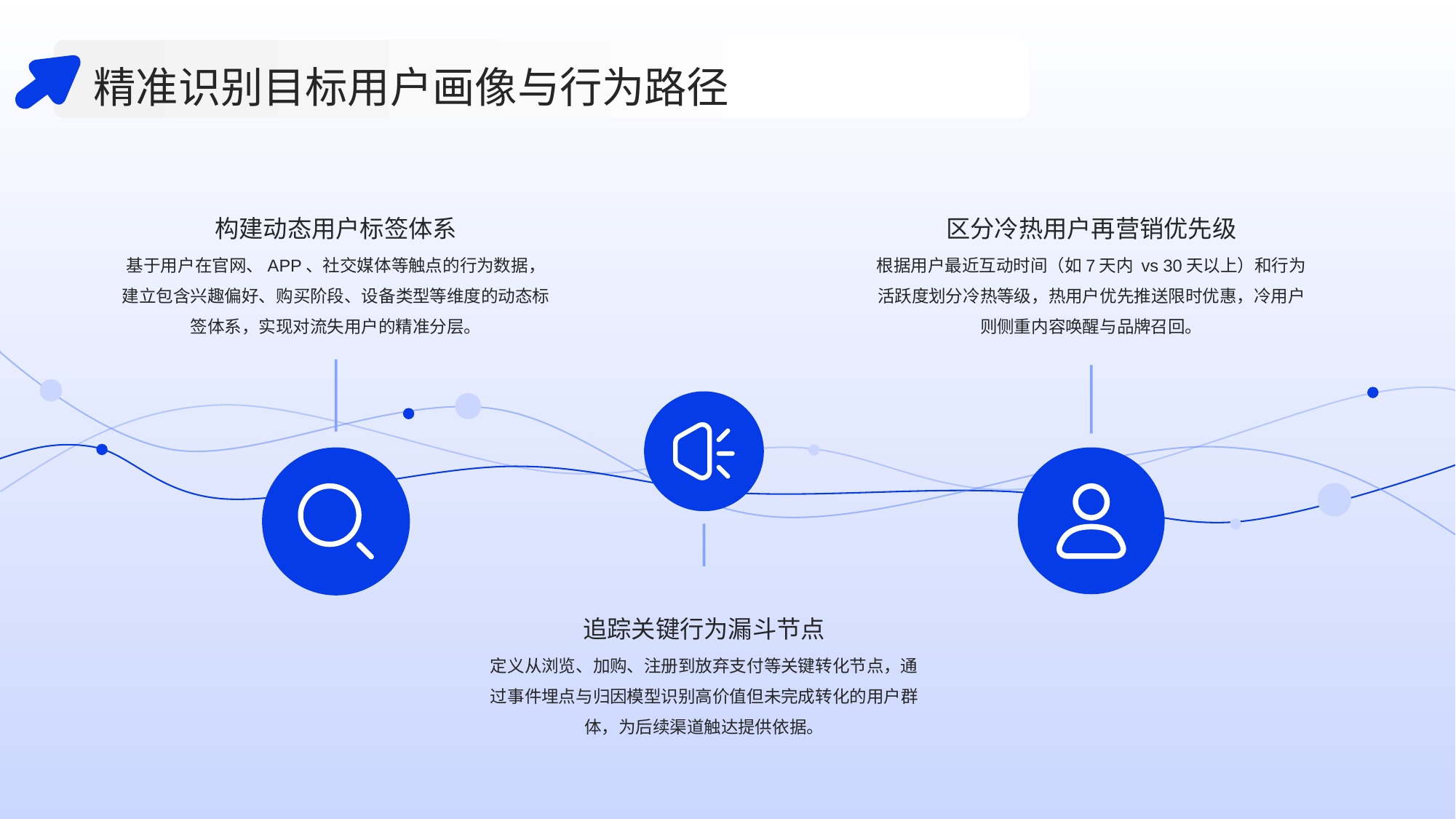

精准识别目标用户画像与行为路径
构建动态用户标签体系
区分冷热用户再营销优先级
基于用户在官网、APP、社交媒体等触点的行为数据，建立包含兴趣偏好、购买阶段、设备类型等维度的动态标签体系，实现对流失用户的精准分层。
根据用户最近互动时间（如7天内 vs 30天以上）和行为活跃度划分冷热等级，热用户优先推送限时优惠，冷用户则侧重内容唤醒与品牌召回。

追踪关键行为漏斗节点
定义从浏览、加购、注册到放弃支付等关键转化节点，通过事件埋点与归因模型识别高价值但未完成转化的用户群体，为后续渠道触达提供依据。